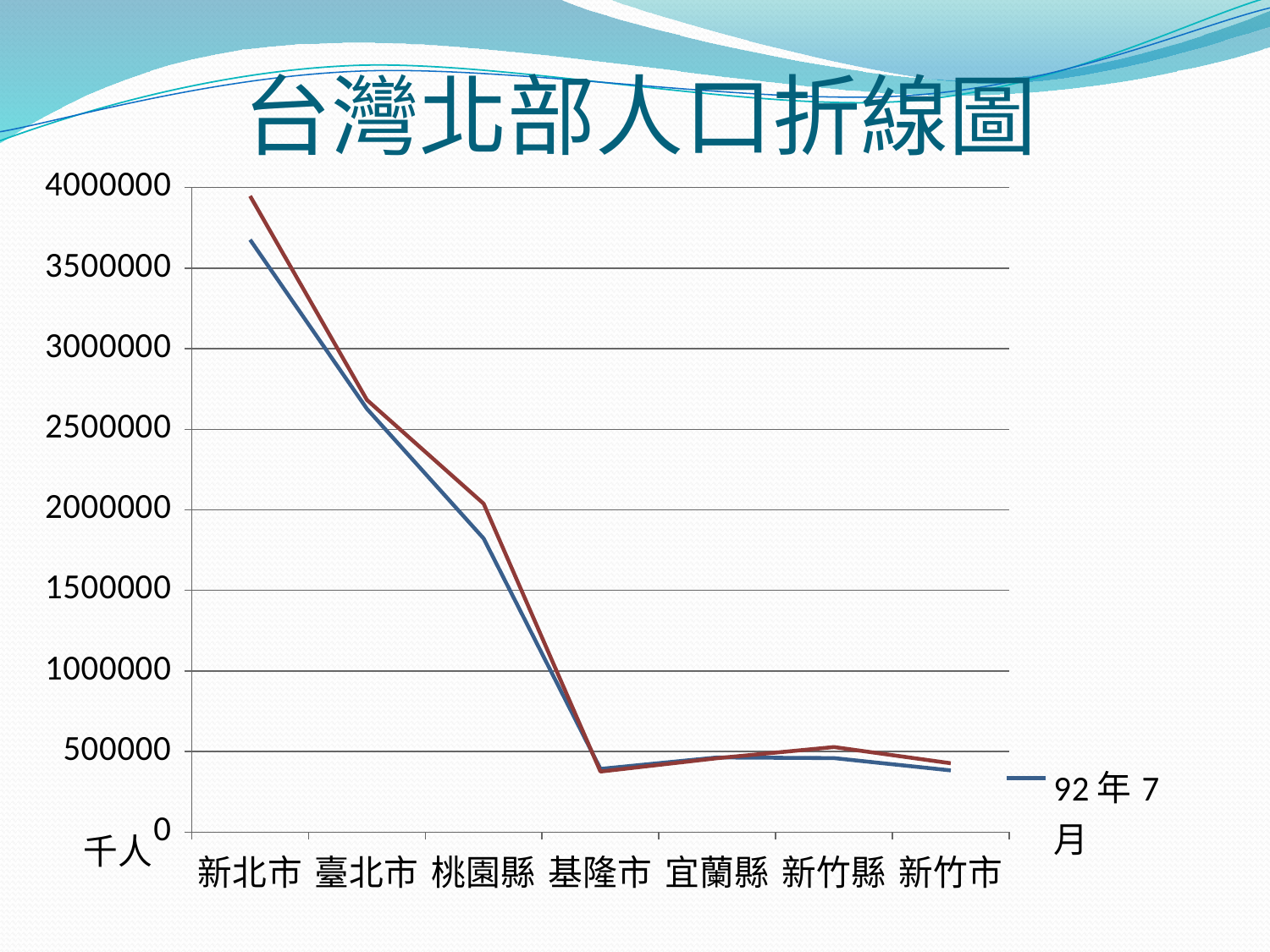

# 台灣北部人口折線圖

### Chart

| Category | 92年7月 | 102年7月 |
|---|---|---|
| 新北市 | 3676533.0 | 3947608.0 |
| 臺北市 | 2627138.0 | 2682372.0 |
| 桃園縣 | 1822075.0 | 2038147.0 |
| 基隆市 | 392242.0 | 375834.0 |
| 宜蘭縣 | 463285.0 | 458636.0 |
| 新竹縣 | 459287.0 | 527609.0 |
| 新竹市 | 382897.0 | 427137.0 |